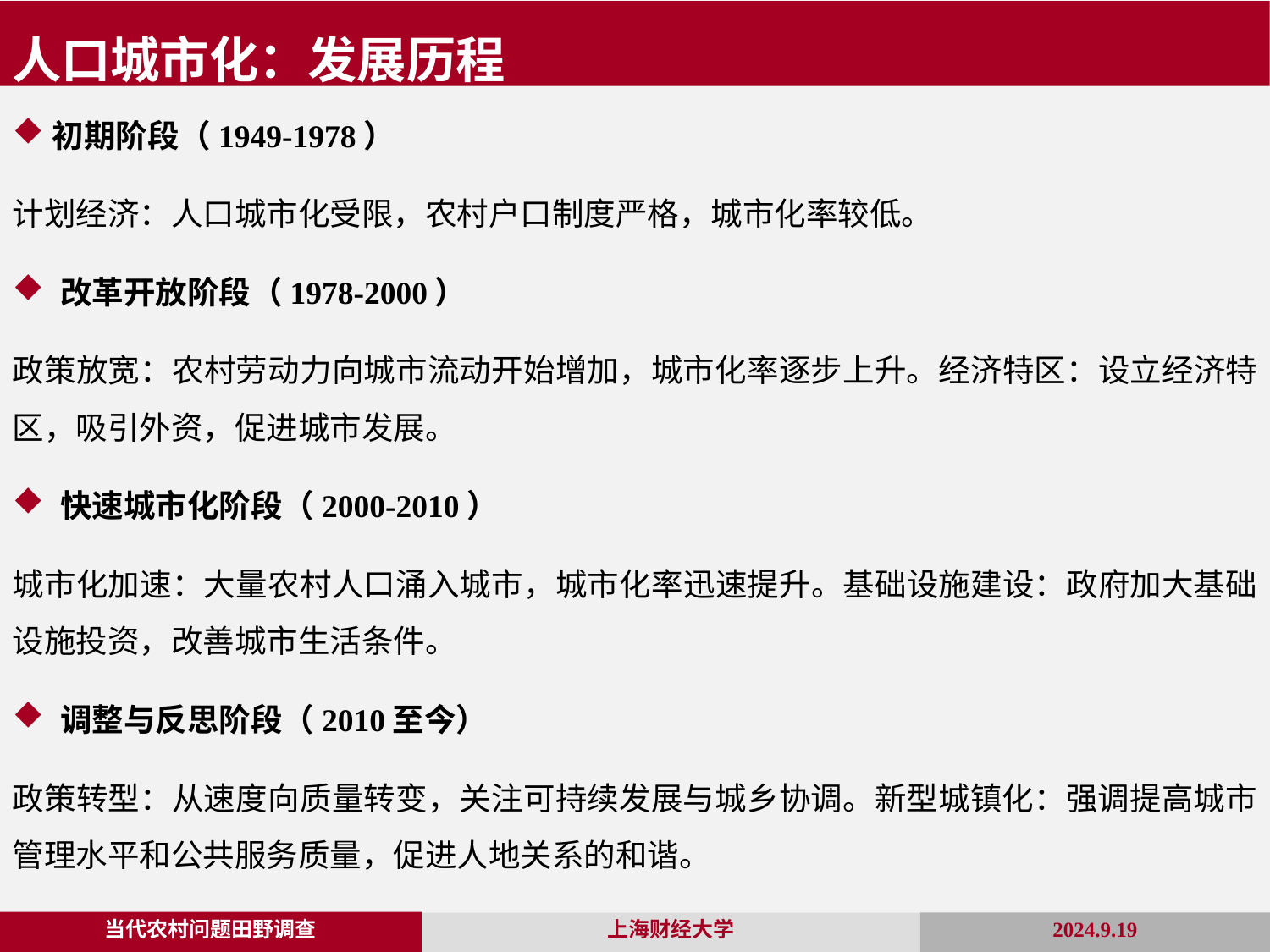

人口城市化：发展历程
初期阶段（1949-1978）
计划经济：人口城市化受限，农村户口制度严格，城市化率较低。
改革开放阶段（1978-2000）
政策放宽：农村劳动力向城市流动开始增加，城市化率逐步上升。经济特区：设立经济特区，吸引外资，促进城市发展。
快速城市化阶段（2000-2010）
城市化加速：大量农村人口涌入城市，城市化率迅速提升。基础设施建设：政府加大基础设施投资，改善城市生活条件。
调整与反思阶段（2010至今）
政策转型：从速度向质量转变，关注可持续发展与城乡协调。新型城镇化：强调提高城市管理水平和公共服务质量，促进人地关系的和谐。

当代农村问题田野调查
2024.9.19
上海财经大学